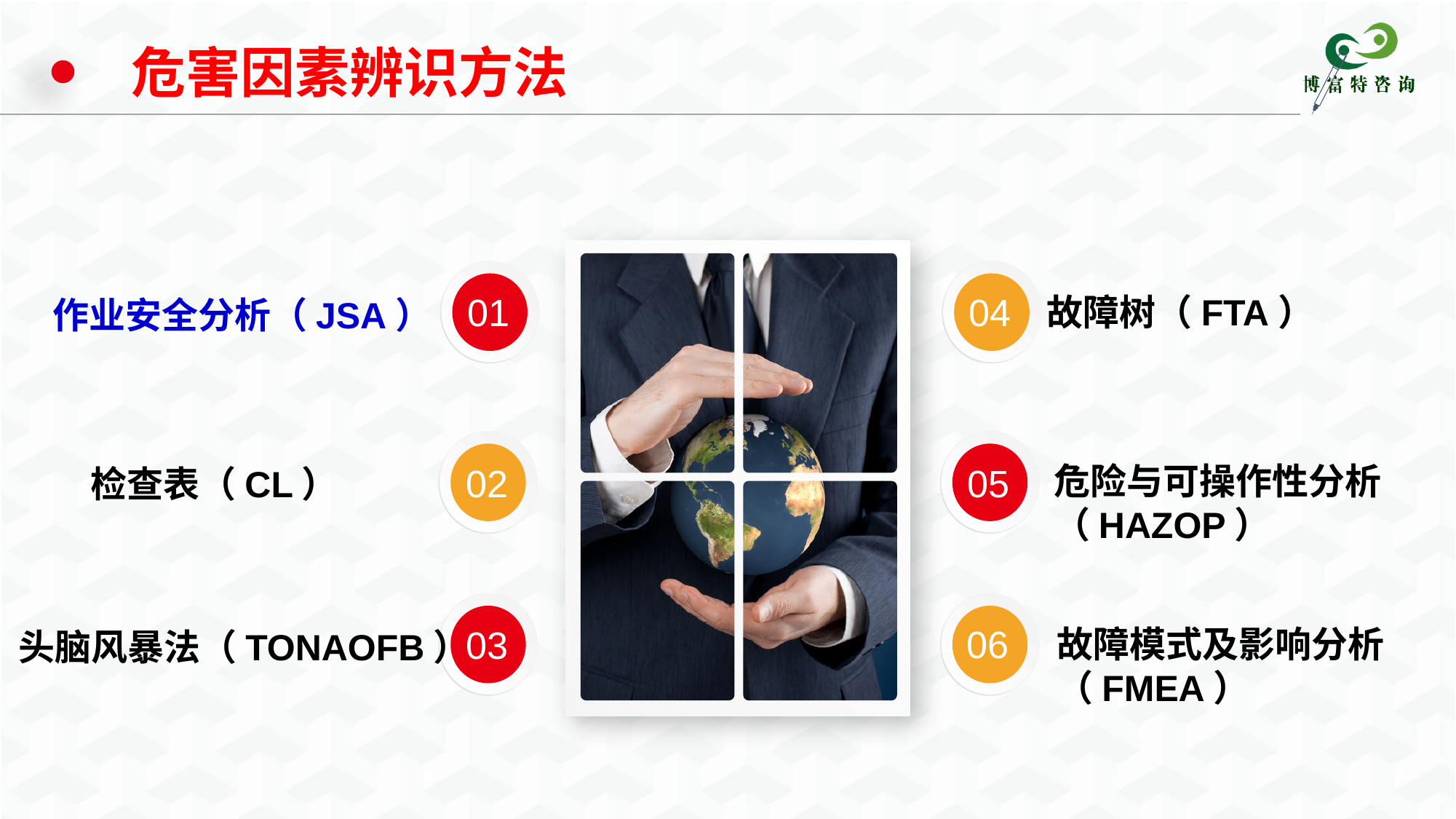

危害因素辨识方法

01

04
故障树（FTA）
作业安全分析（JSA）

02

05
危险与可操作性分析（HAZOP）
   检查表（CL）

03

06
故障模式及影响分析（FMEA）
头脑风暴法（TONAOFB）